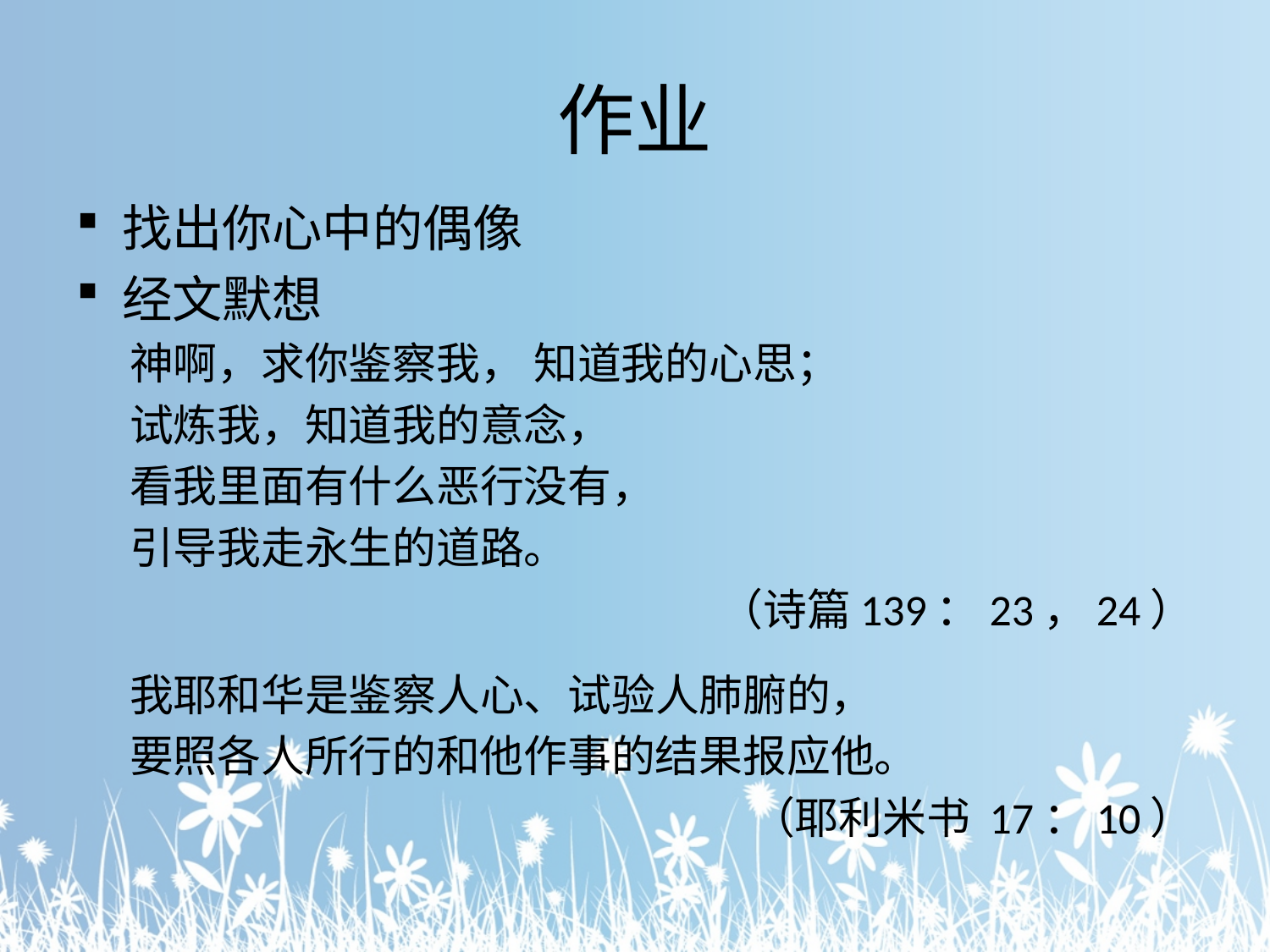

# 作业
找出你心中的偶像
经文默想
神啊，求你鉴察我， 知道我的心思；
试炼我，知道我的意念，
看我里面有什么恶行没有，
引导我走永生的道路。
（诗篇139：23，24）

我耶和华是鉴察人心、试验人肺腑的，
要照各人所行的和他作事的结果报应他。
（耶利米书 17：10）